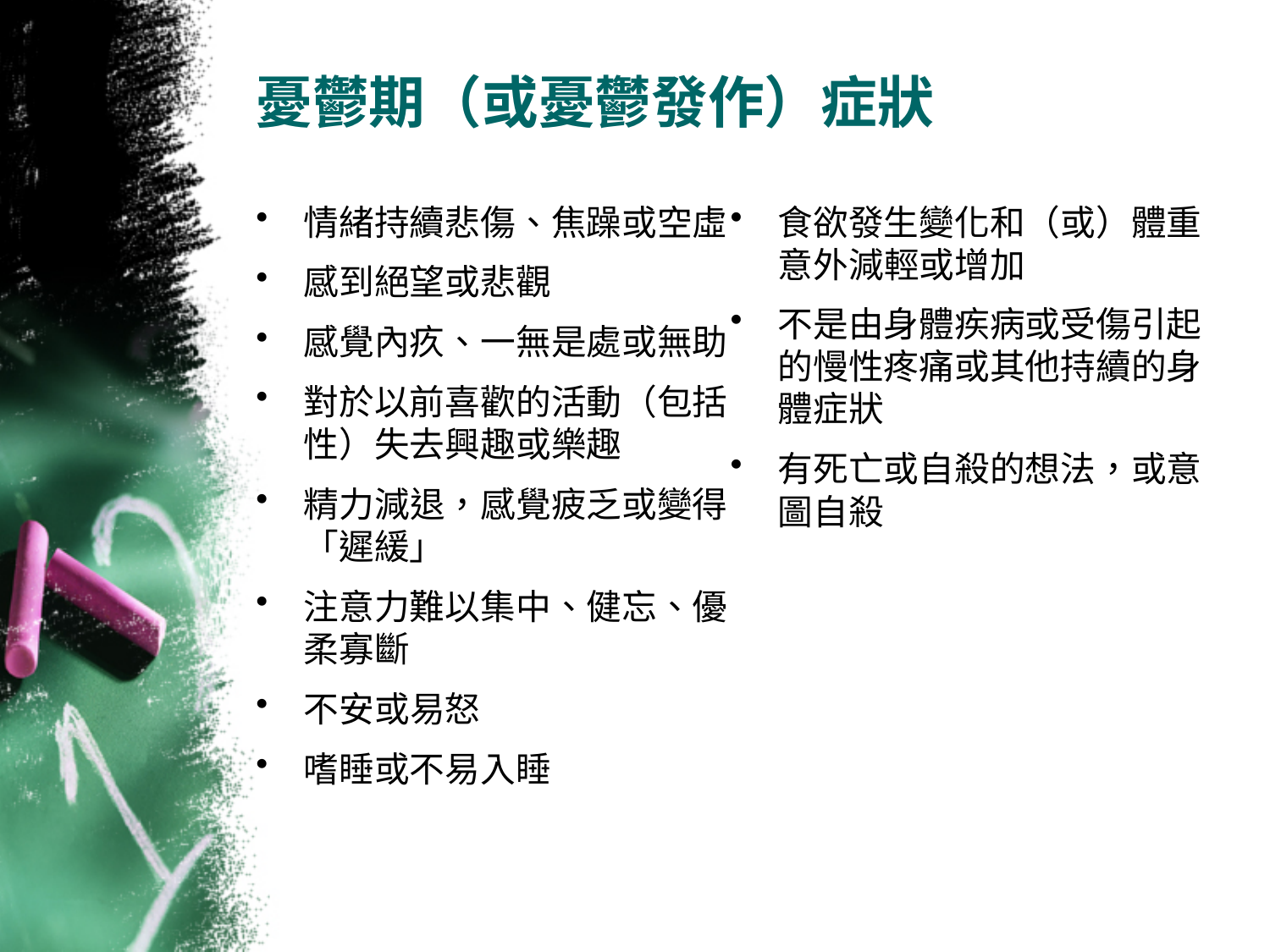

# 憂鬱期（或憂鬱發作）症狀
情緒持續悲傷、焦躁或空虛
感到絕望或悲觀
感覺內疚、一無是處或無助
對於以前喜歡的活動（包括性）失去興趣或樂趣
精力減退，感覺疲乏或變得「遲緩」
注意力難以集中、健忘、優柔寡斷
不安或易怒
嗜睡或不易入睡
食欲發生變化和（或）體重意外減輕或增加
不是由身體疾病或受傷引起的慢性疼痛或其他持續的身體症狀
有死亡或自殺的想法，或意圖自殺